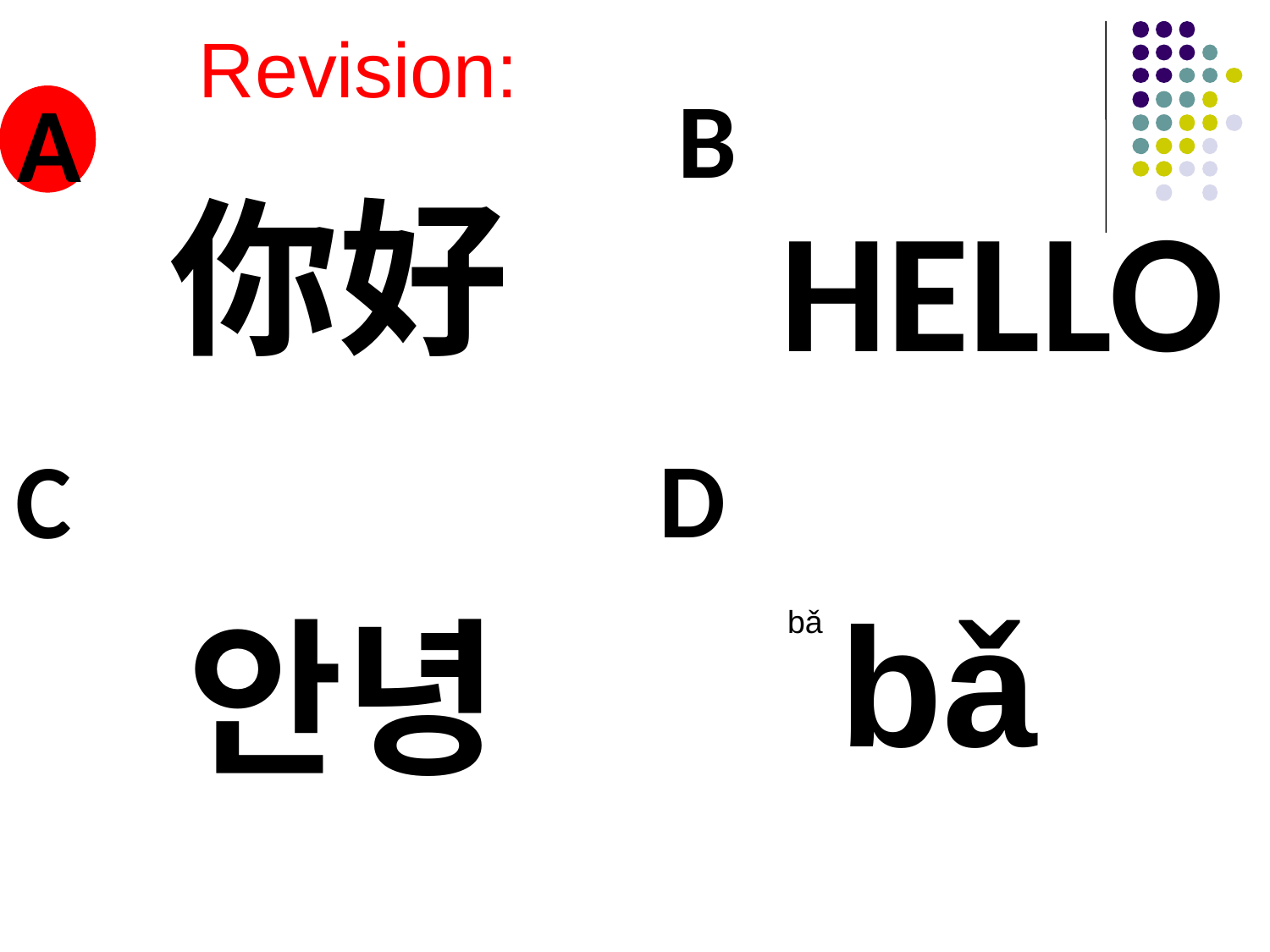

Revision:
B
A

你好
HELLO
D
C
bǎ
안녕
bǎ